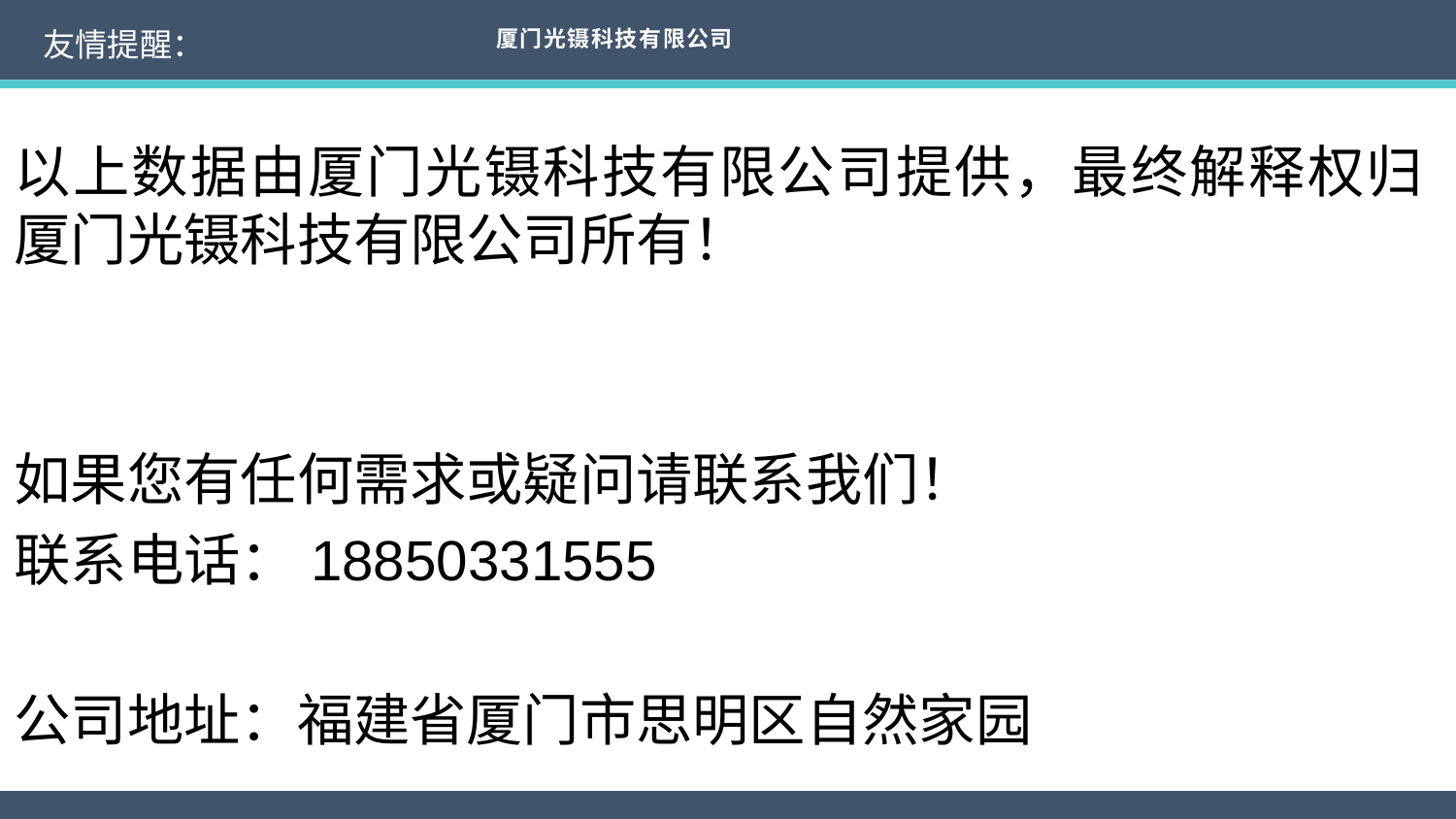

厦门光镊科技有限公司
友情提醒：
以上数据由厦门光镊科技有限公司提供，最终解释权归厦门光镊科技有限公司所有！

如果您有任何需求或疑问请联系我们！
联系电话：18850331555

公司地址：福建省厦门市思明区自然家园